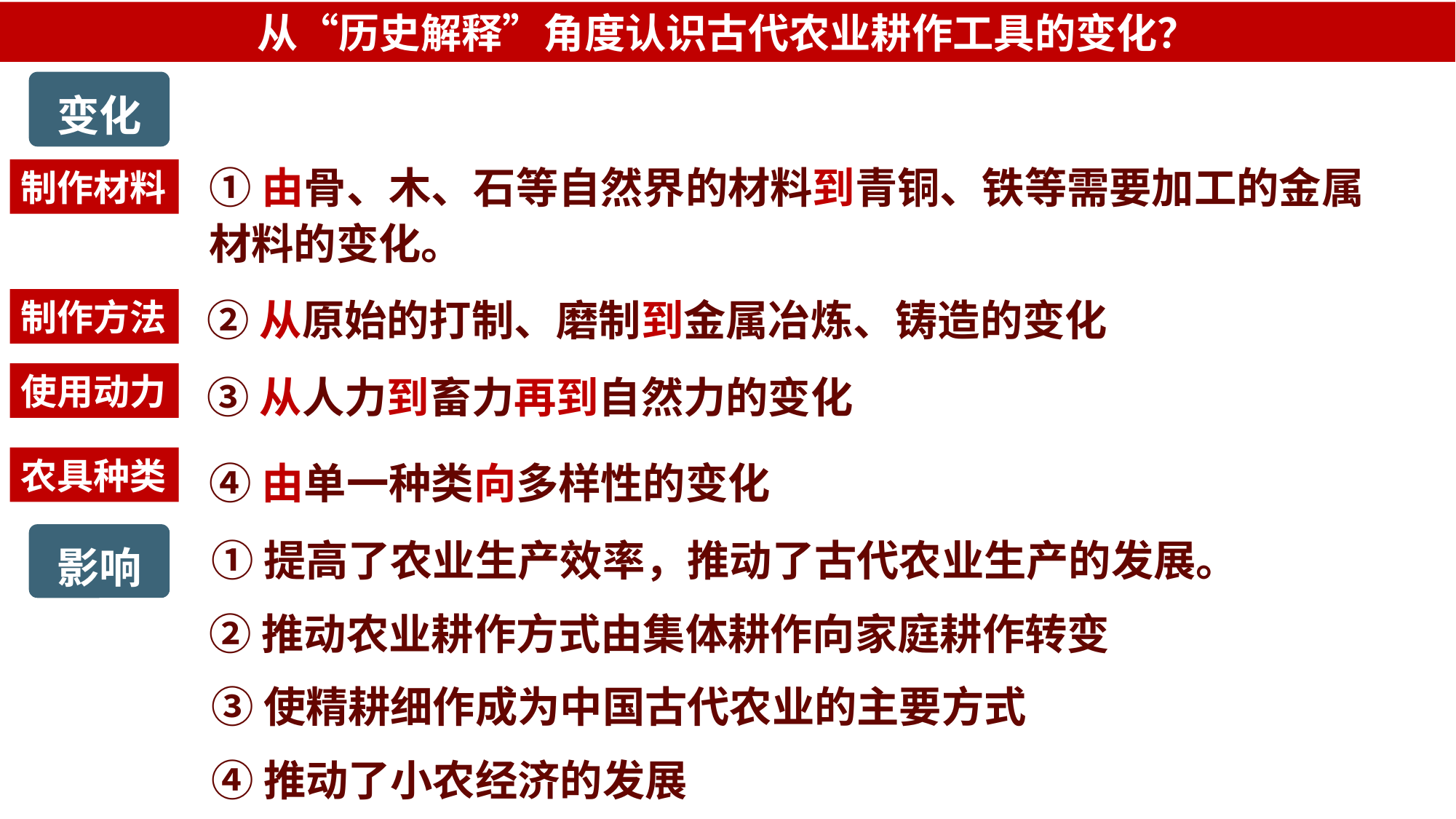

从“历史解释”角度认识古代农业耕作工具的变化？
变化
①由骨、木、石等自然界的材料到青铜、铁等需要加工的金属材料的变化。
制作材料
②从原始的打制、磨制到金属冶炼、铸造的变化
制作方法
③从人力到畜力再到自然力的变化
使用动力
农具种类
④由单一种类向多样性的变化
影响
①提高了农业生产效率，推动了古代农业生产的发展。
②推动农业耕作方式由集体耕作向家庭耕作转变
③使精耕细作成为中国古代农业的主要方式
④推动了小农经济的发展